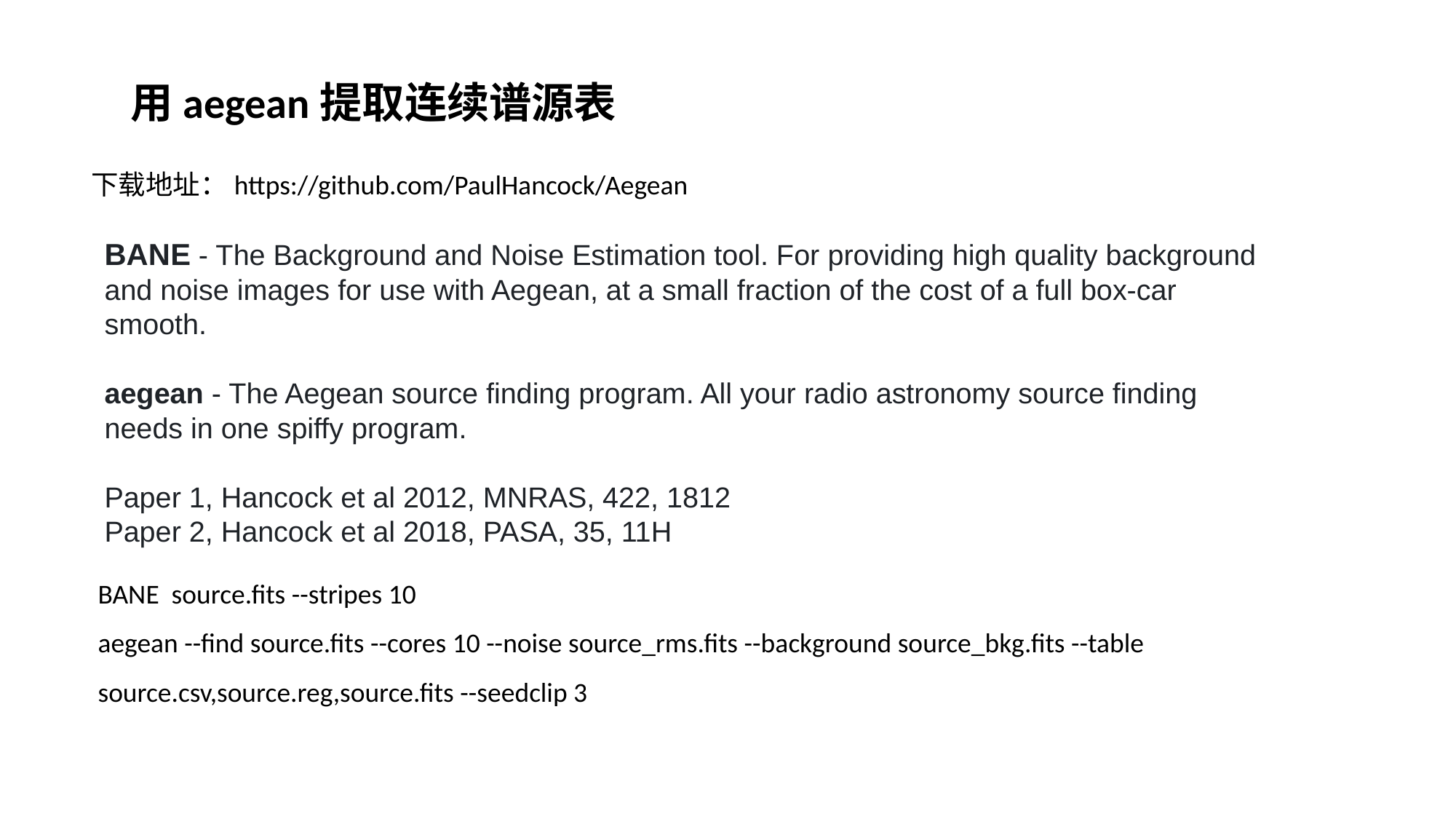

用aegean提取连续谱源表
下载地址：https://github.com/PaulHancock/Aegean
BANE - The Background and Noise Estimation tool. For providing high quality background and noise images for use with Aegean, at a small fraction of the cost of a full box-car smooth.

aegean - The Aegean source finding program. All your radio astronomy source finding needs in one spiffy program.

Paper 1, Hancock et al 2012, MNRAS, 422, 1812
Paper 2, Hancock et al 2018, PASA, 35, 11H
BANE  source.fits --stripes 10
aegean --find source.fits --cores 10 --noise source_rms.fits --background source_bkg.fits --table source.csv,source.reg,source.fits --seedclip 3
29